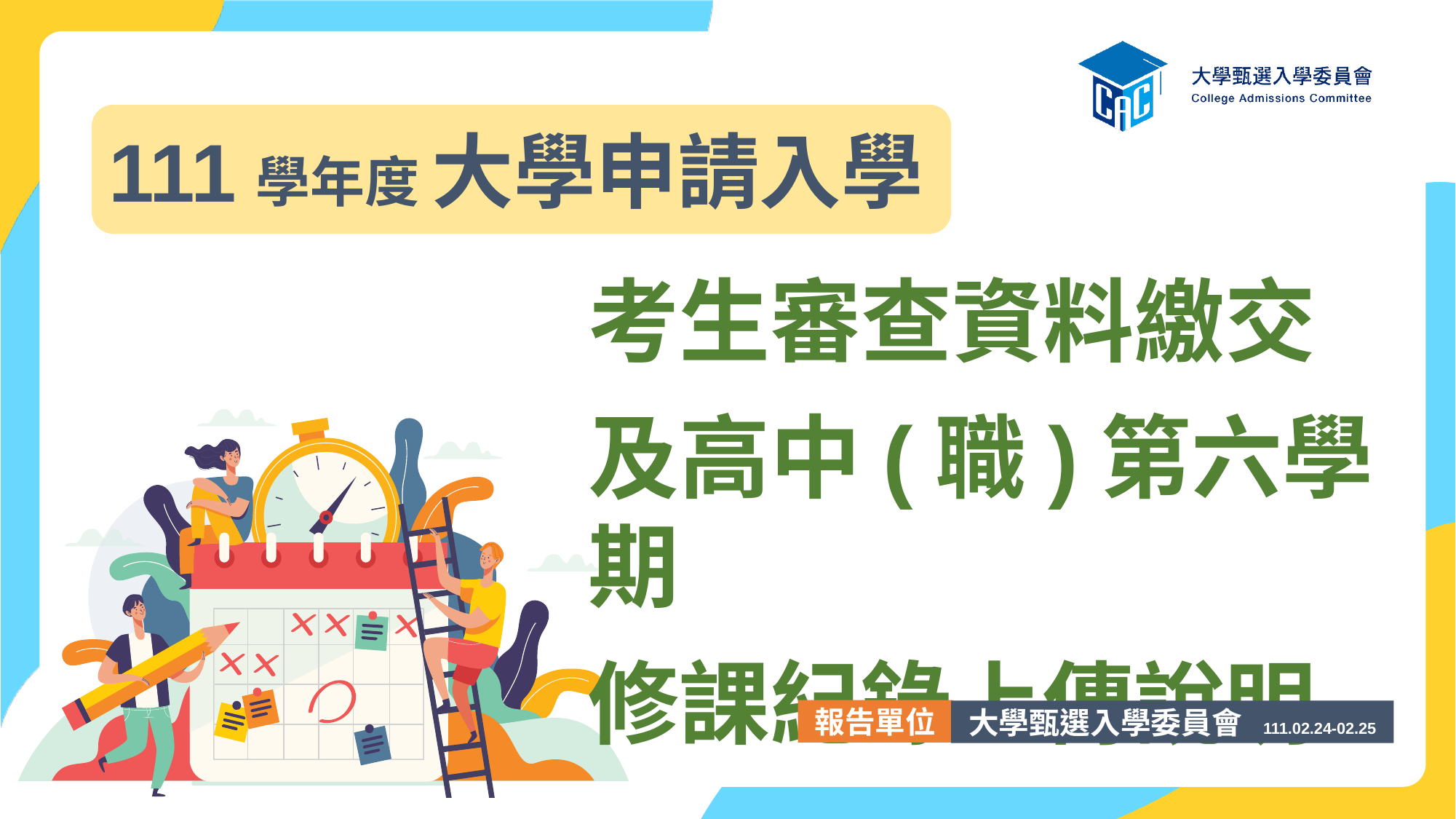

111學年度 大學申請入學
考生審查資料繳交
及高中(職)第六學期
修課紀錄上傳說明
報告單位
大學甄選入學委員會  111.02.24-02.25